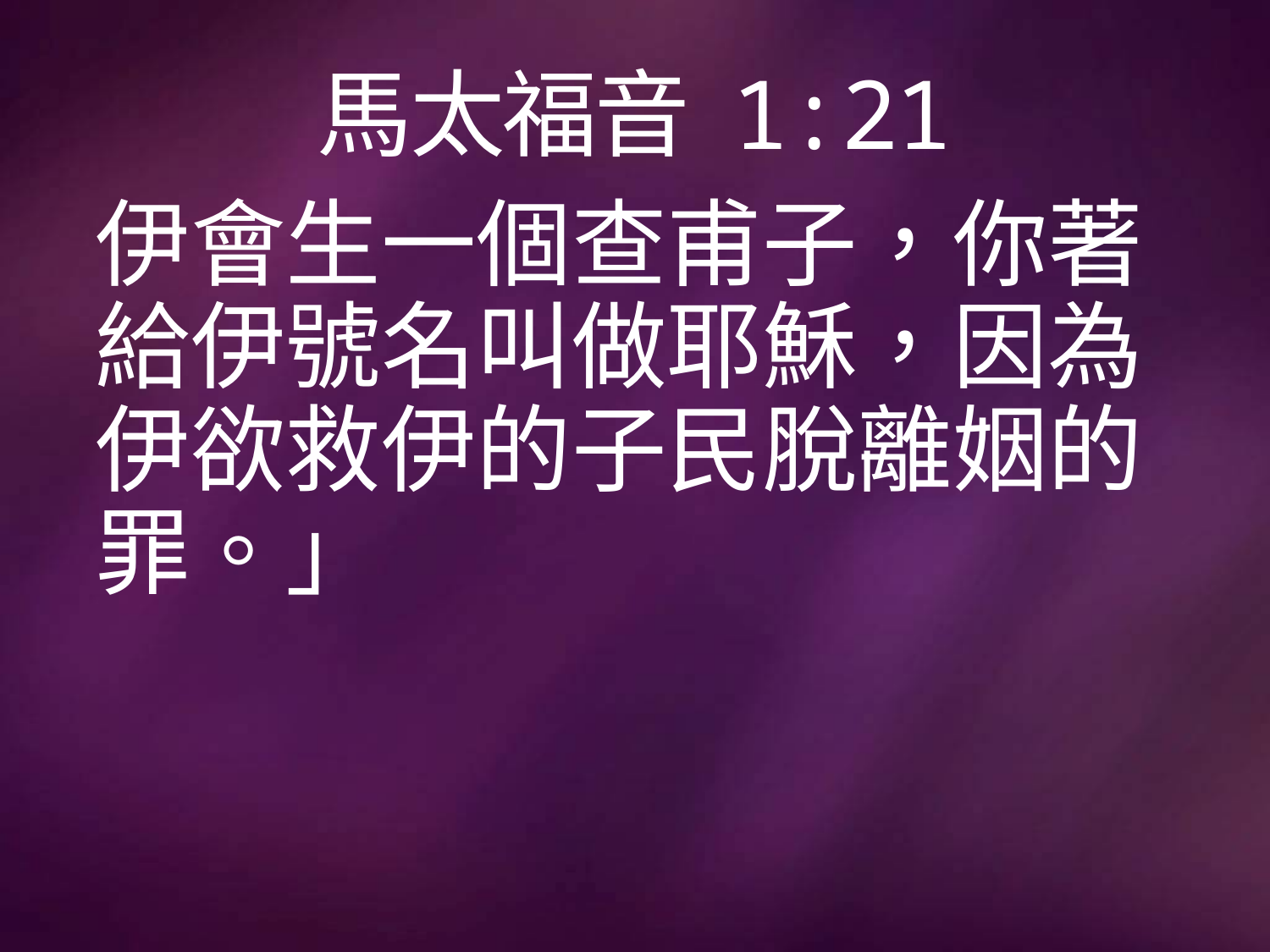

# 馬太福音 1:21
伊會生一個查甫子，你著給伊號名叫做耶穌，因為伊欲救伊的子民脫離姻的罪。」